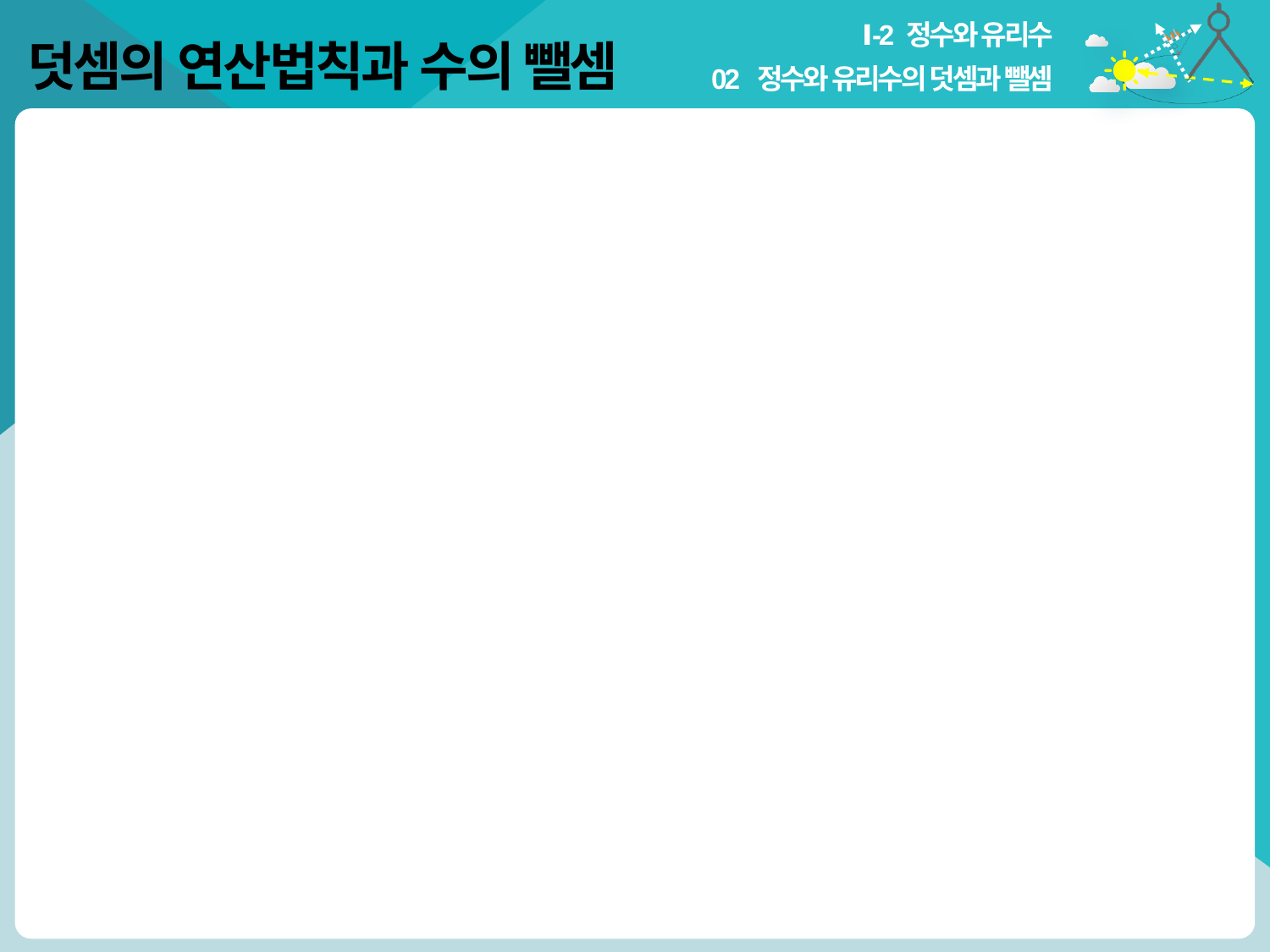

Ⅰ-2 정수와 유리수
02  정수와 유리수의 덧셈과 뺄셈
덧셈의 연산법칙과 수의 뺄셈